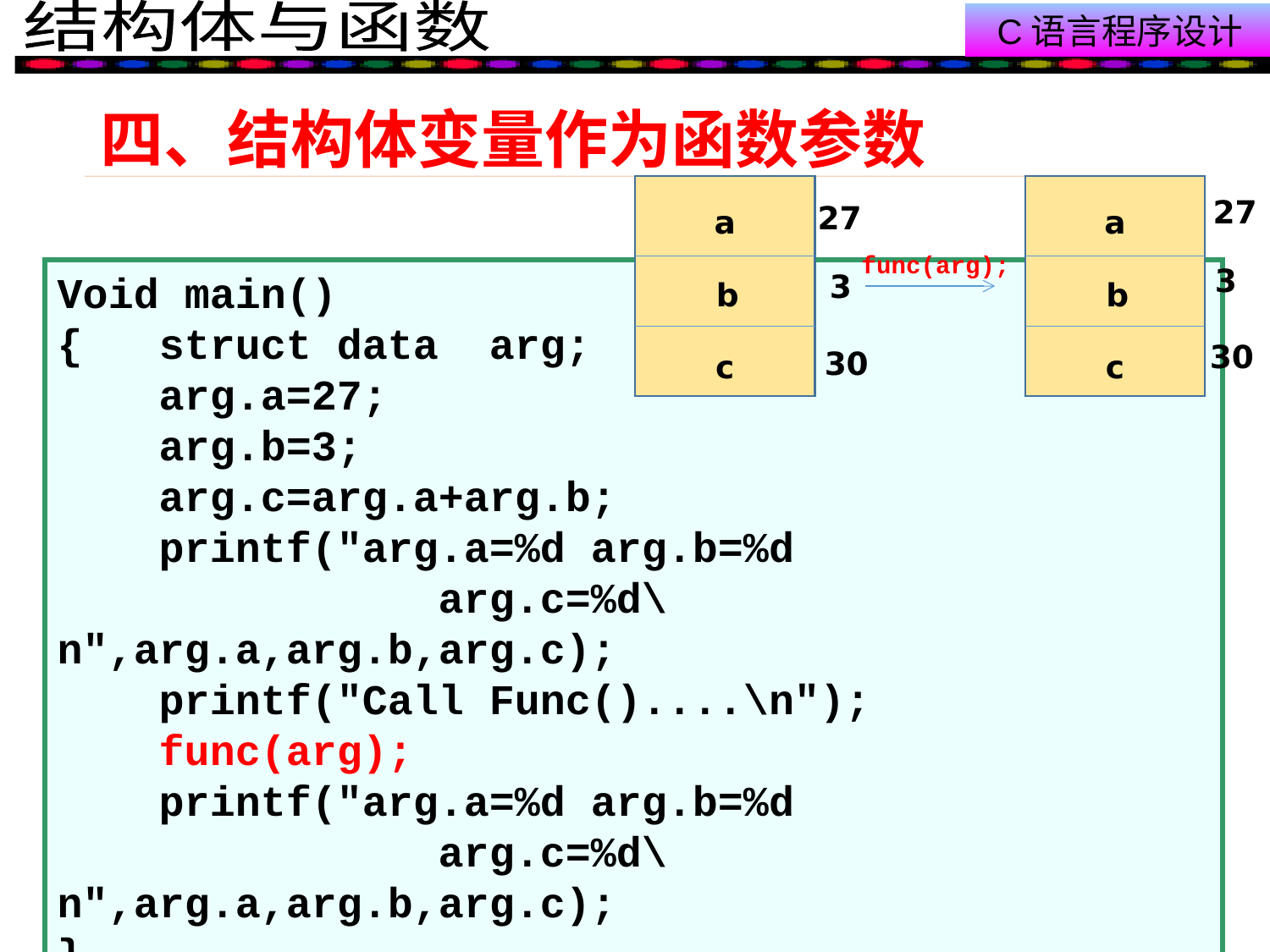

# 四、结构体变量作为函数参数

27
27
a
a
func(arg);
3
3
b
b
Void main()
{   struct data  arg;
    arg.a=27;
    arg.b=3;
    arg.c=arg.a+arg.b;
    printf("arg.a=%d arg.b=%d 						arg.c=%d\n",arg.a,arg.b,arg.c);
    printf("Call Func()....\n");
    func(arg);
    printf("arg.a=%d arg.b=%d 						arg.c=%d\n",arg.a,arg.b,arg.c);
}
30
30
c
c